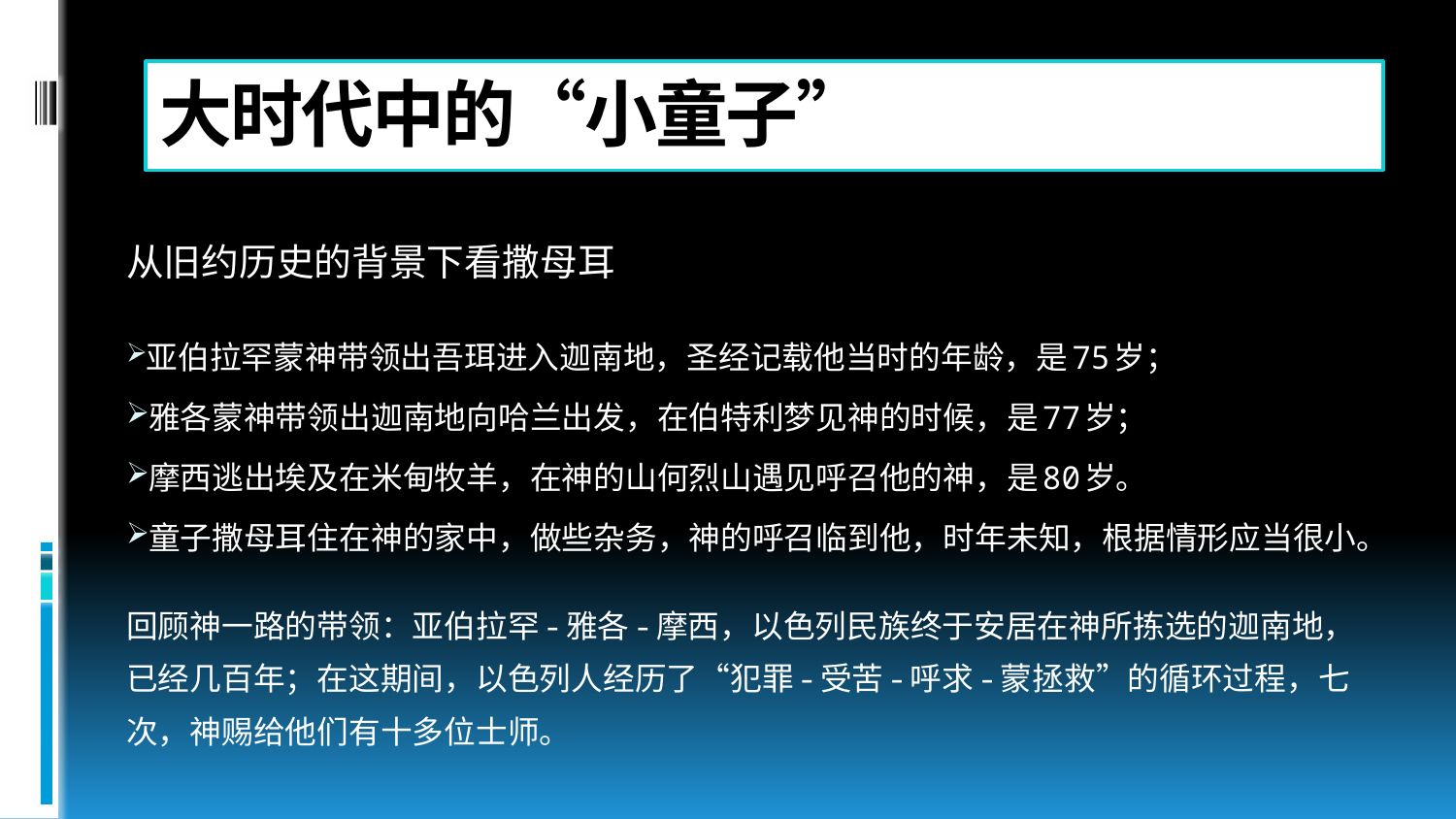

# 大时代中的“小童子”
从旧约历史的背景下看撒母耳

 亚伯拉罕蒙神带领出吾珥进入迦南地，圣经记载他当时的年龄，是75岁；
 雅各蒙神带领出迦南地向哈兰出发，在伯特利梦见神的时候，是77岁；
 摩西逃出埃及在米甸牧羊，在神的山何烈山遇见呼召他的神，是80岁。
 童子撒母耳住在神的家中，做些杂务，神的呼召临到他，时年未知，根据情形应当很小。

回顾神一路的带领：亚伯拉罕-雅各-摩西，以色列民族终于安居在神所拣选的迦南地，已经几百年；在这期间，以色列人经历了“犯罪-受苦-呼求-蒙拯救”的循环过程，七次，神赐给他们有十多位士师。